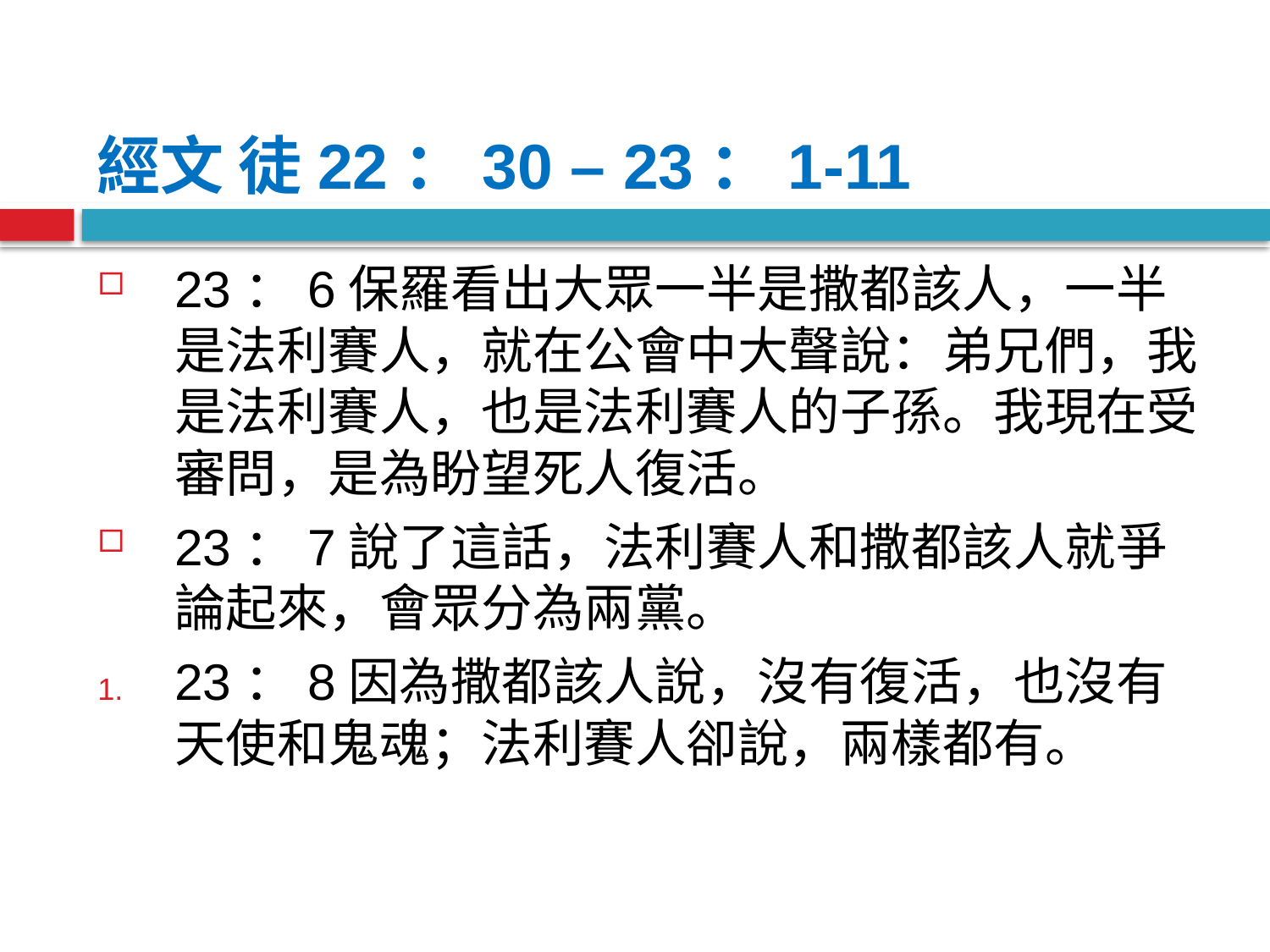

經文 徒22：30 – 23：1-11
23：6保羅看出大眾一半是撒都該人，一半是法利賽人，就在公會中大聲說：弟兄們，我是法利賽人，也是法利賽人的子孫。我現在受審問，是為盼望死人復活。
23：7說了這話，法利賽人和撒都該人就爭論起來，會眾分為兩黨。
23：8因為撒都該人說，沒有復活，也沒有天使和鬼魂；法利賽人卻說，兩樣都有。